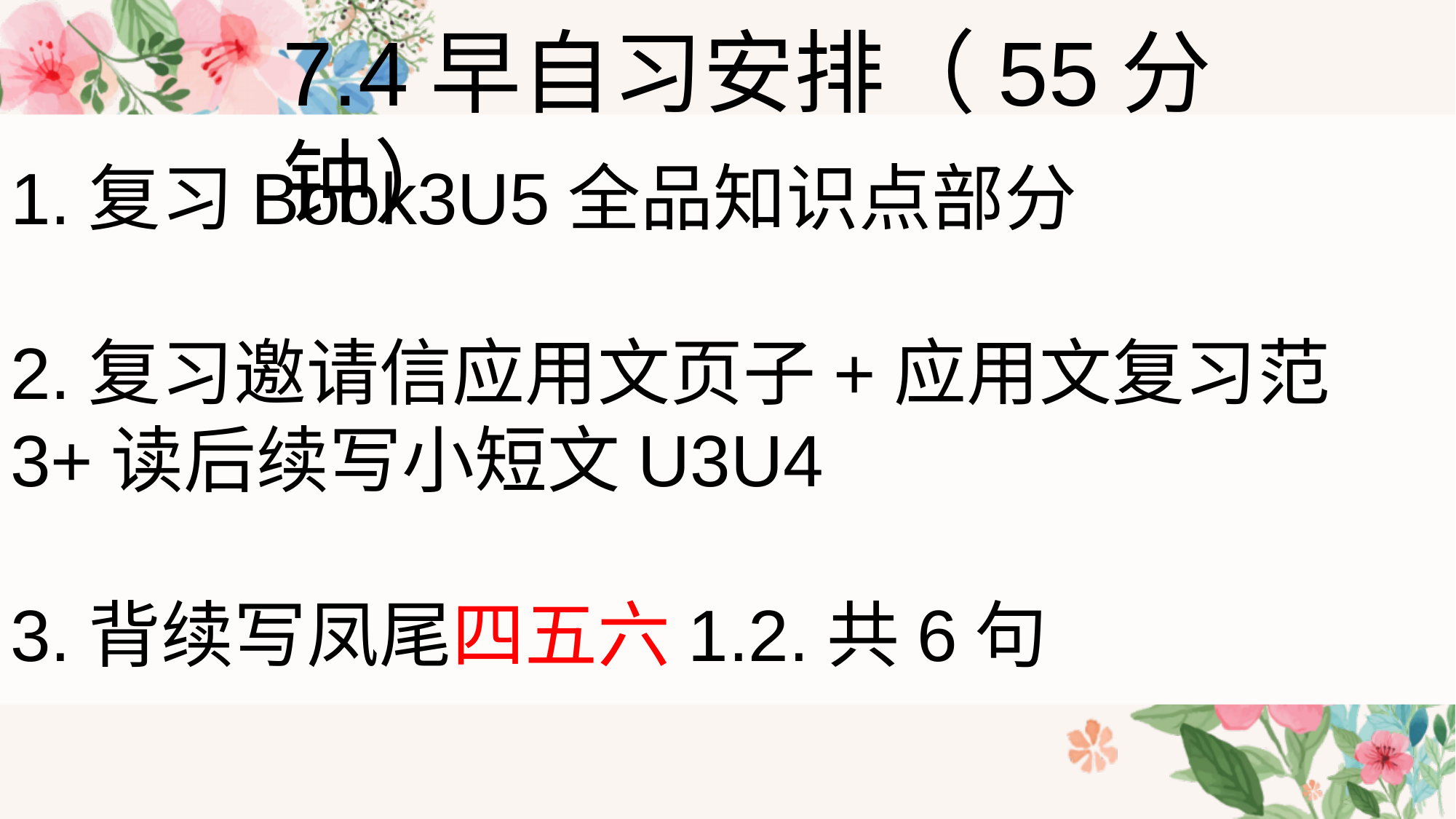

7.4早自习安排（55分钟）
1.复习Book3U5全品知识点部分

2.复习邀请信应用文页子+应用文复习范3+读后续写小短文U3U4

3.背续写凤尾四五六1.2.共6句